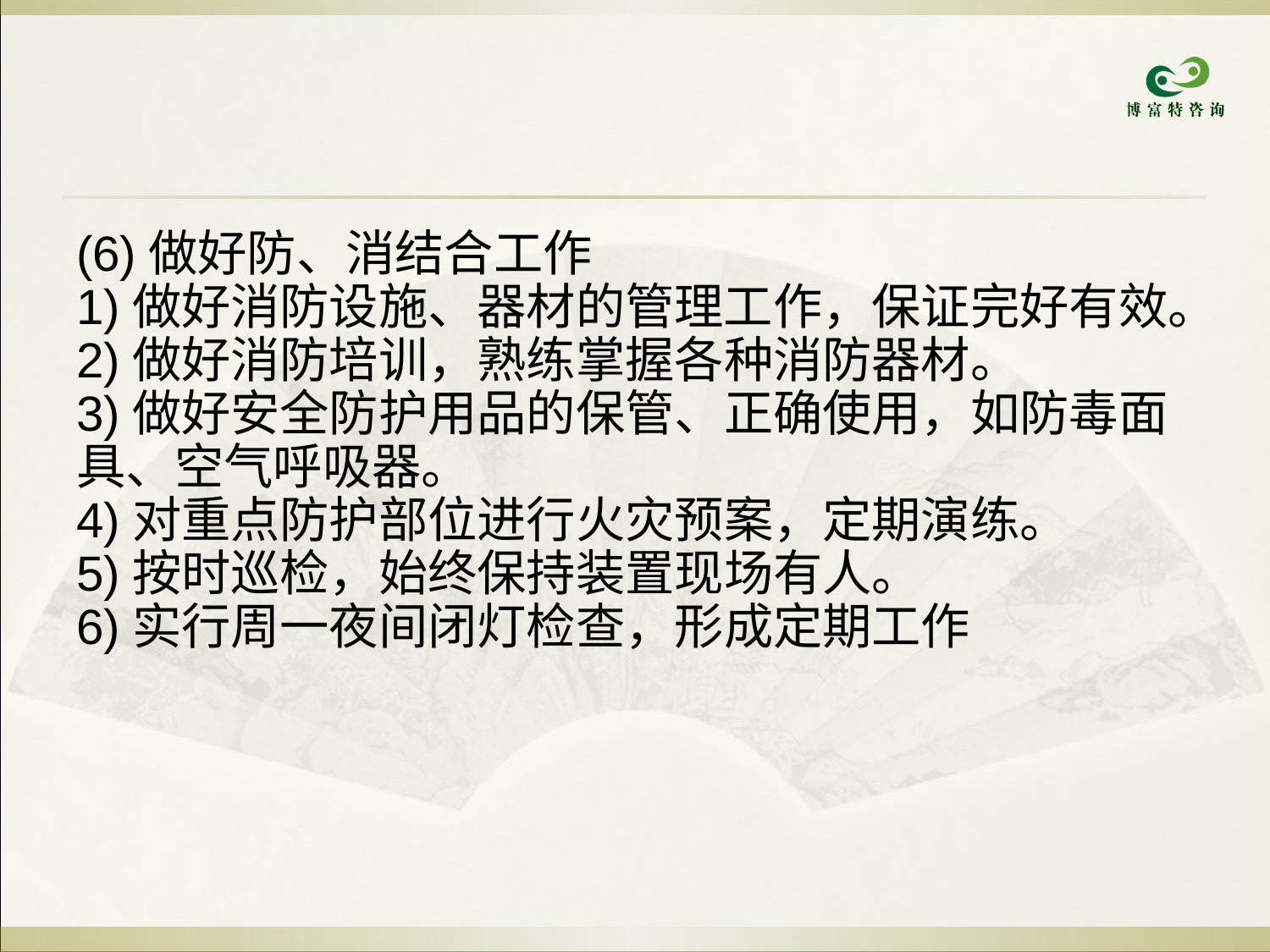

(6)做好防、消结合工作
1)做好消防设施、器材的管理工作，保证完好有效。
2)做好消防培训，熟练掌握各种消防器材。
3)做好安全防护用品的保管、正确使用，如防毒面具、空气呼吸器。
4)对重点防护部位进行火灾预案，定期演练。
5)按时巡检，始终保持装置现场有人。
6)实行周一夜间闭灯检查，形成定期工作